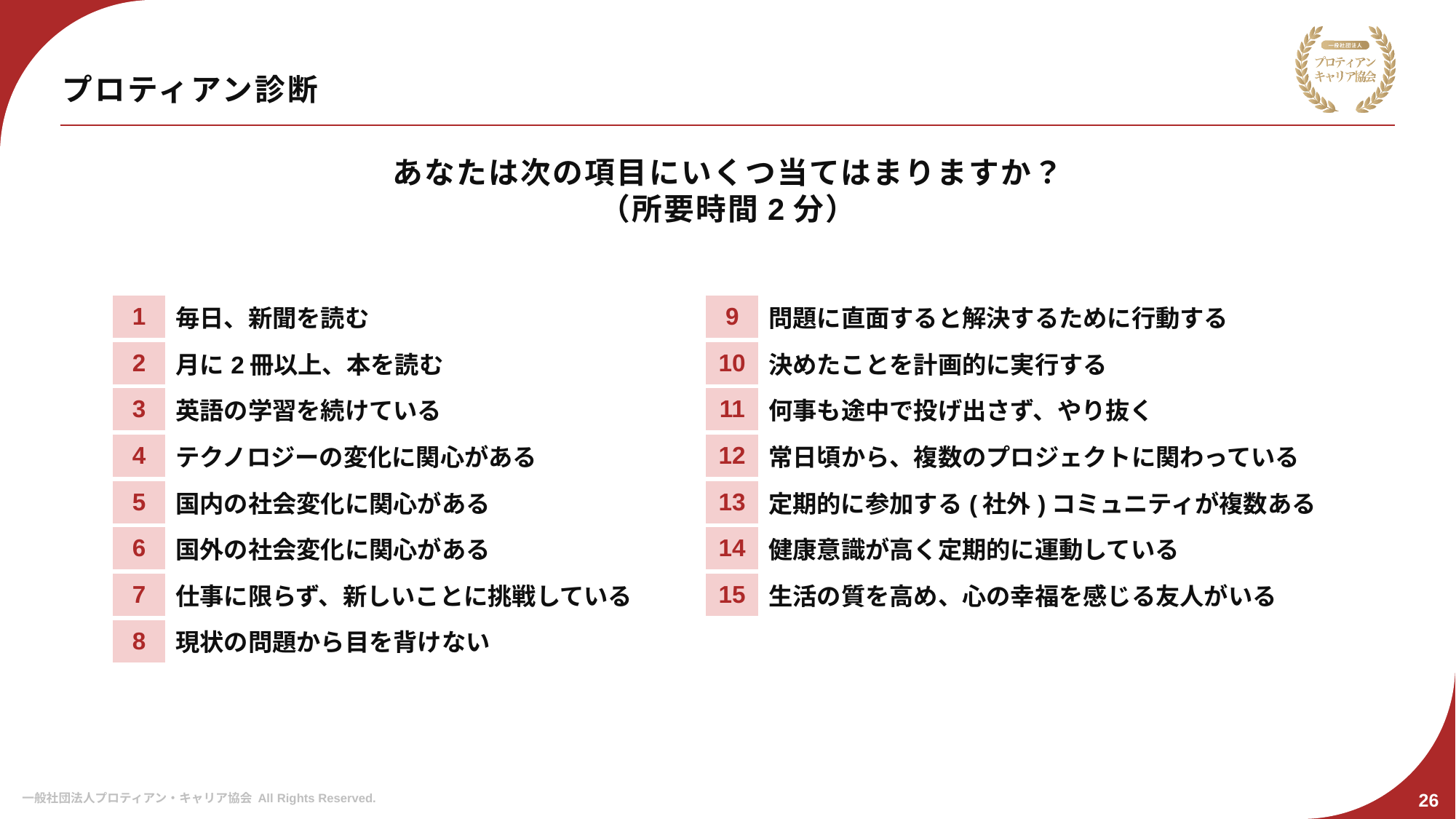

# プロティアン診断
あなたは次の項目にいくつ当てはまりますか？
（所要時間2分）
| 1 | 毎日、新聞を読む | 9 | 問題に直面すると解決するために行動する |
| --- | --- | --- | --- |
| 2 | 月に2冊以上、本を読む | 10 | 決めたことを計画的に実行する |
| 3 | 英語の学習を続けている | 11 | 何事も途中で投げ出さず、やり抜く |
| 4 | テクノロジーの変化に関心がある | 12 | 常日頃から、複数のプロジェクトに関わっている |
| 5 | 国内の社会変化に関心がある | 13 | 定期的に参加する(社外)コミュニティが複数ある |
| 6 | 国外の社会変化に関心がある | 14 | 健康意識が高く定期的に運動している |
| 7 | 仕事に限らず、新しいことに挑戦している | 15 | 生活の質を高め、心の幸福を感じる友人がいる |
| 8 | 現状の問題から目を背けない |  |  |
26